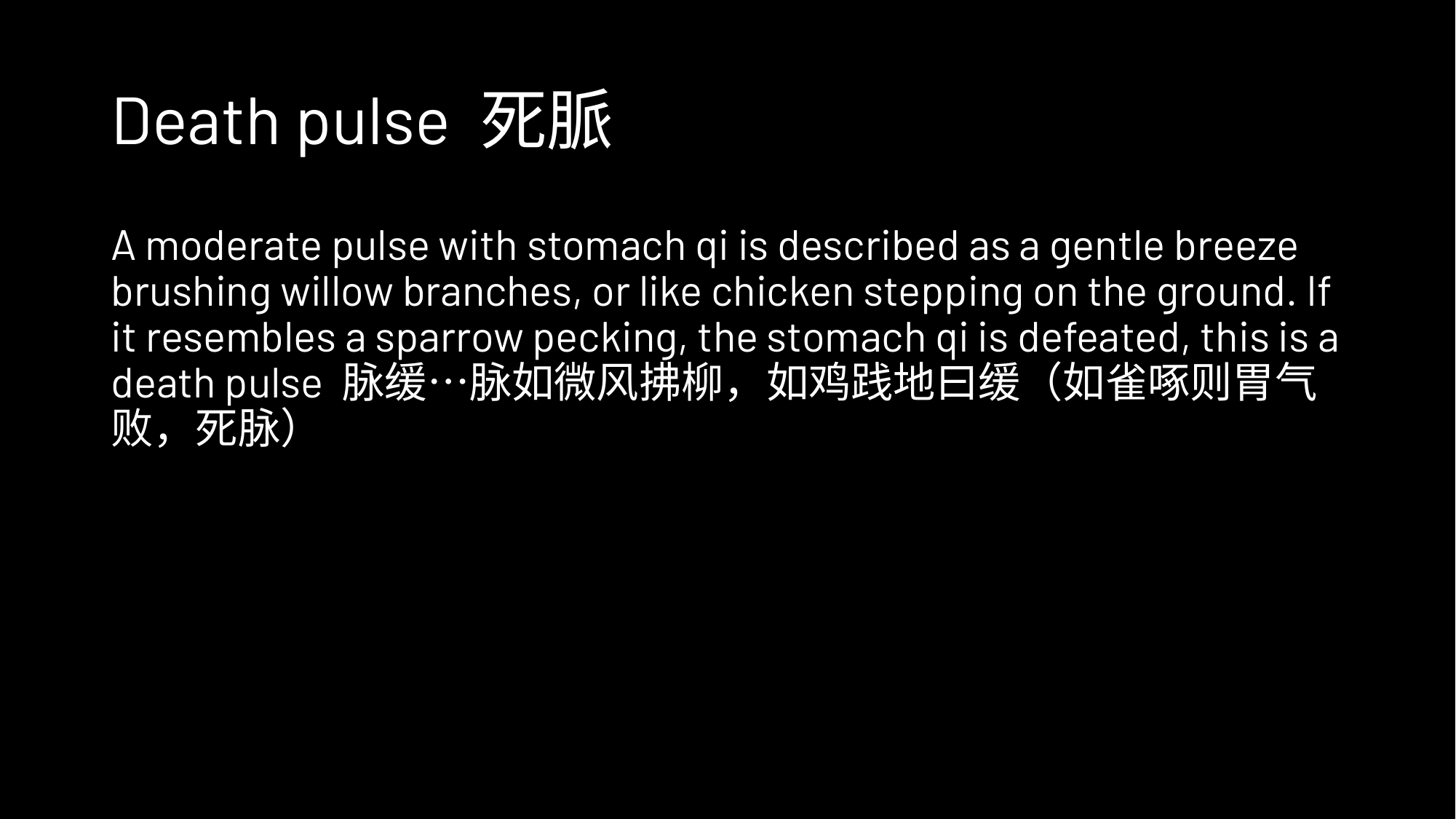

# Death pulse 死脈
A moderate pulse with stomach qi is described as a gentle breeze brushing willow branches, or like chicken stepping on the ground. If it resembles a sparrow pecking, the stomach qi is defeated, this is a death pulse 脉缓…脉如微风拂柳，如鸡践地曰缓（如雀啄则胃气败，死脉）